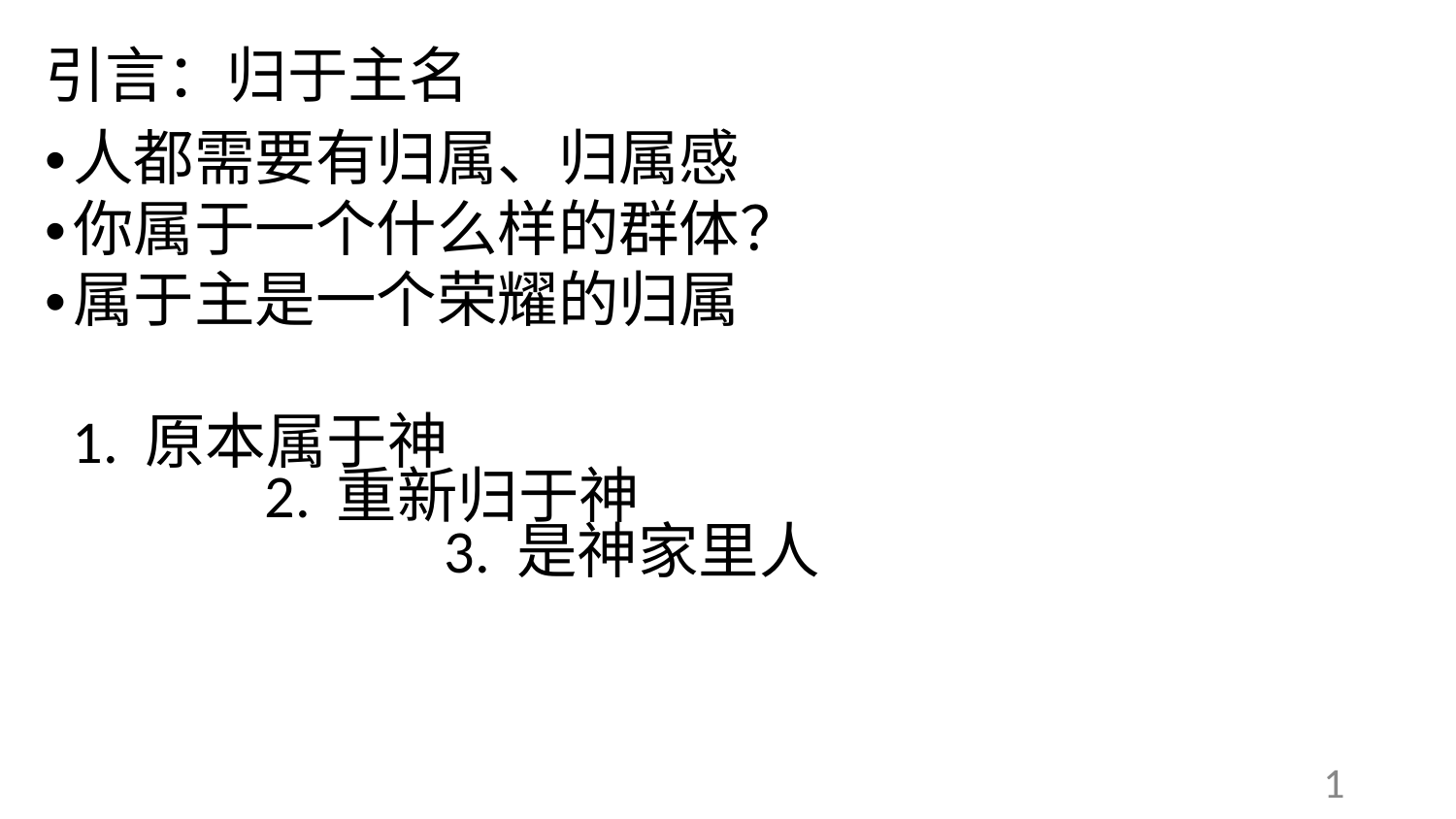

# 引言：归于主名
人都需要有归属、归属感
你属于一个什么样的群体？
属于主是一个荣耀的归属

  1. 原本属于神
               2. 重新归于神
                            3. 是神家里人
1